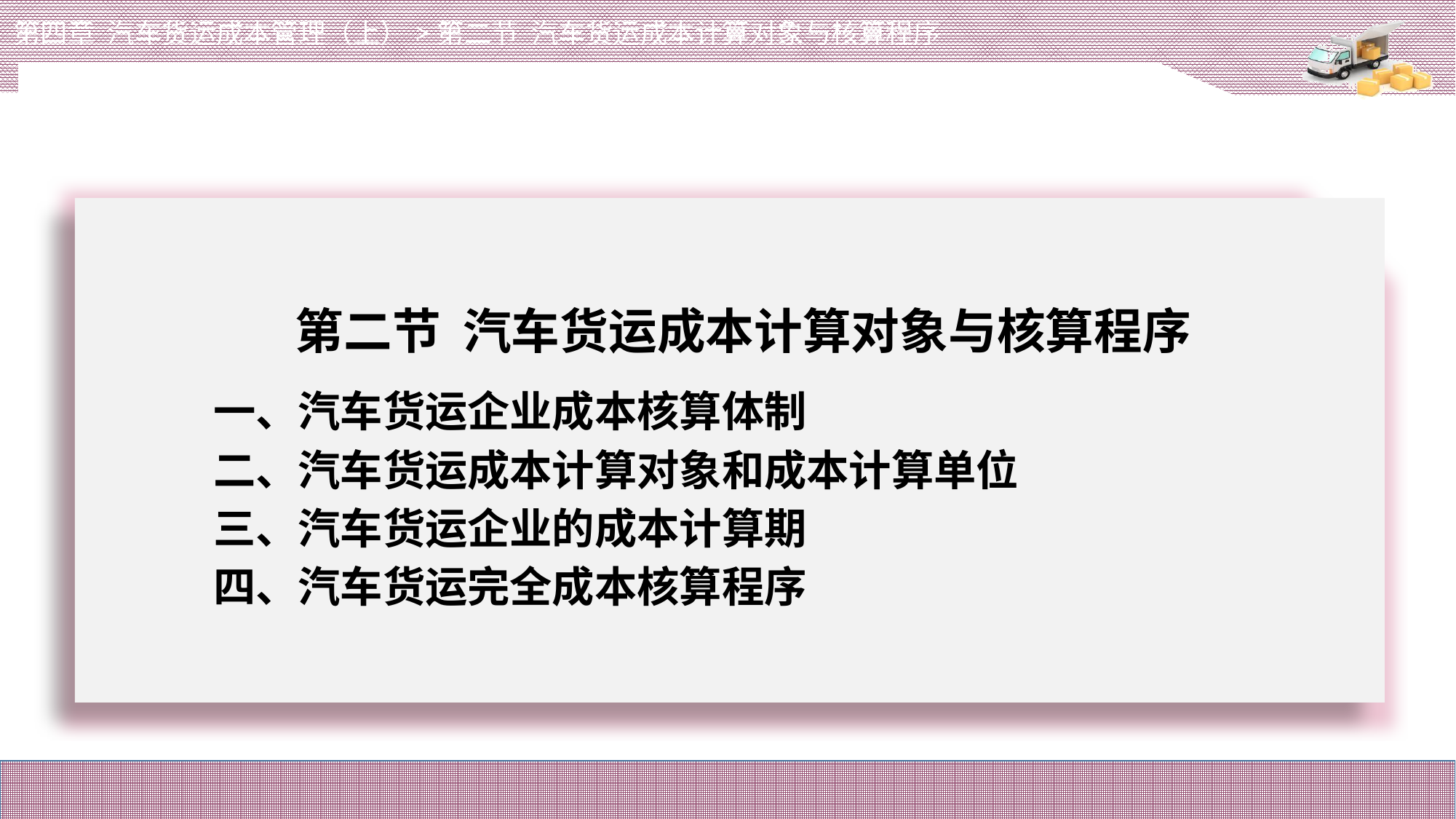

第四章  汽车货运成本管理（上）>第二节  汽车货运成本计算对象与核算程序
# 第二节  汽车货运成本计算对象与核算程序
一、汽车货运企业成本核算体制
二、汽车货运成本计算对象和成本计算单位
三、汽车货运企业的成本计算期
四、汽车货运完全成本核算程序